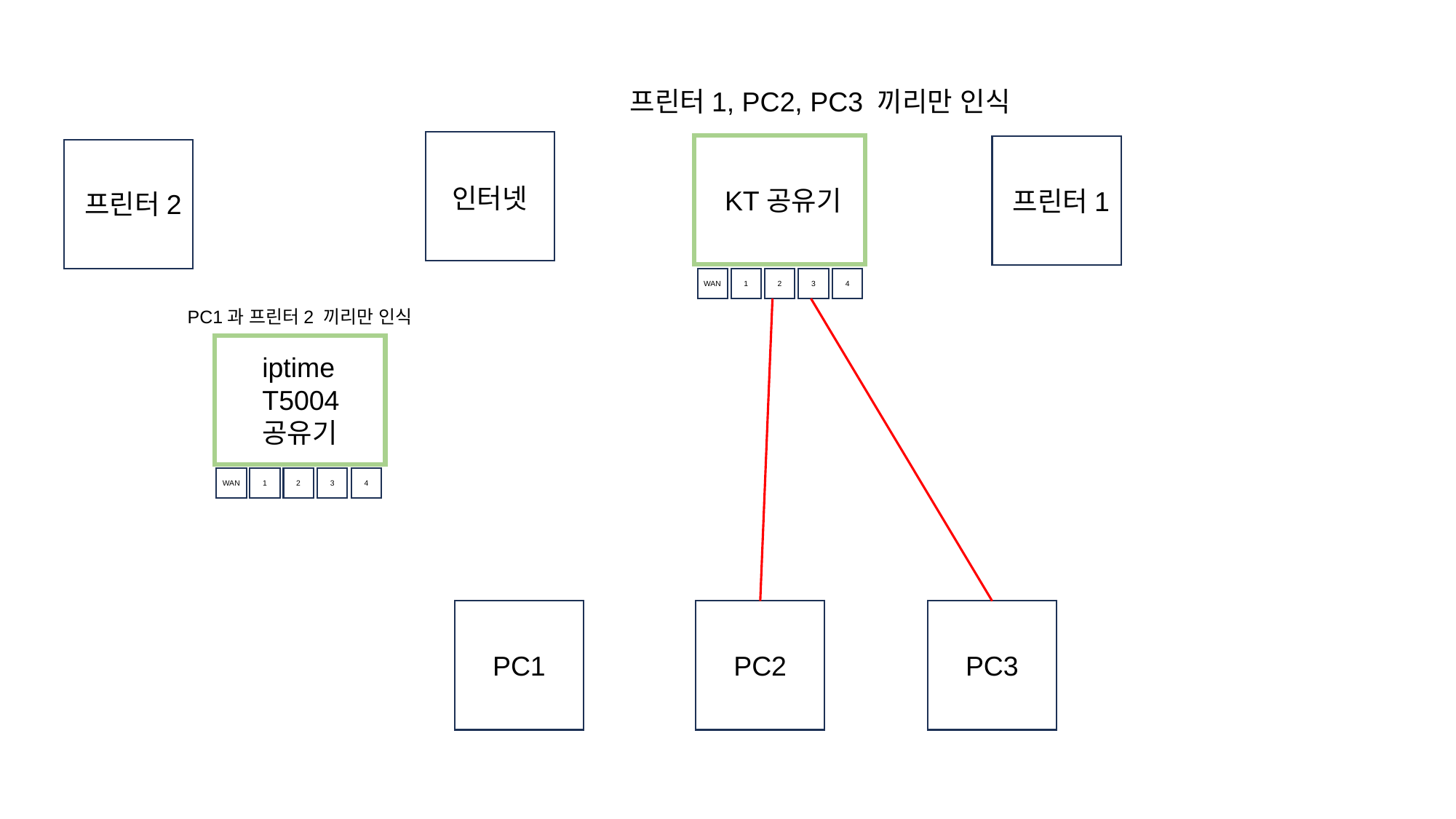

프린터1, PC2, PC3 끼리만 인식

인터넷
KT공유기
프린터1
프린터2

WAN
1
2
3
4
PC1과 프린터2 끼리만 인식

iptime
T5004
공유기

WAN
1
2
3
4

PC1
PC2
PC3